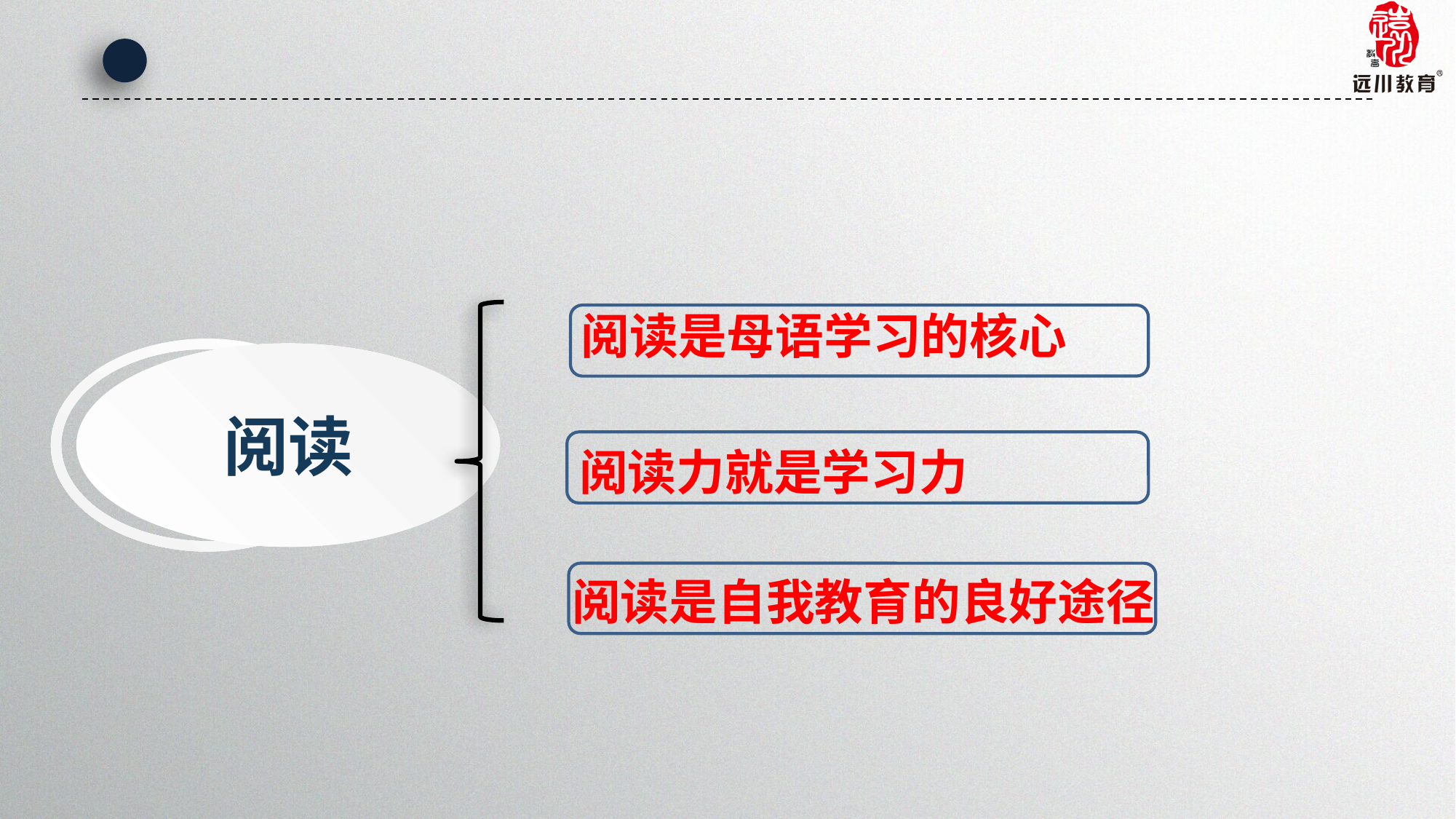

阅读是母语学习的核心

阅读

阅读力就是学习力

阅读是自我教育的良好途径